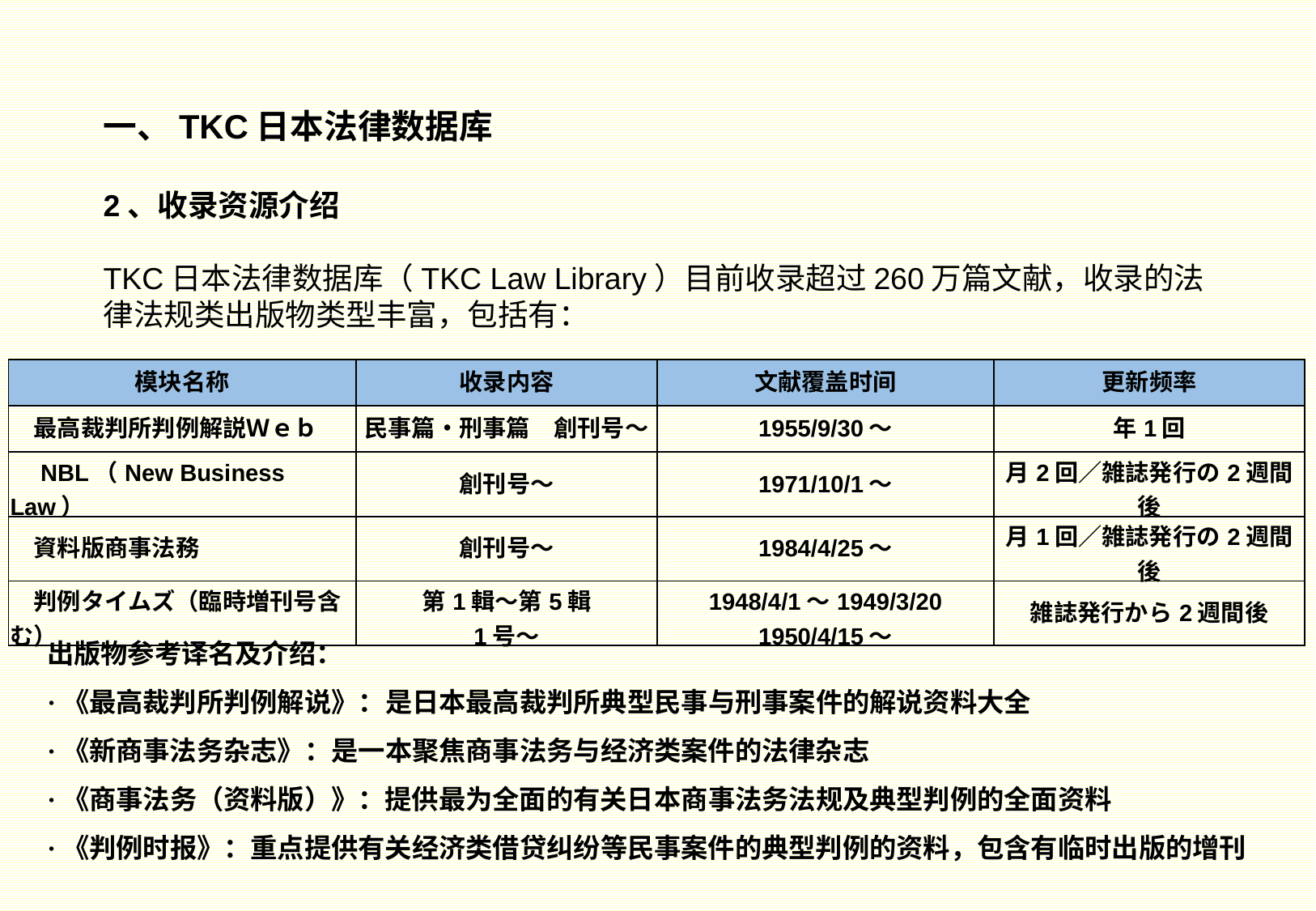

一、TKC日本法律数据库

2、收录资源介绍

TKC日本法律数据库（TKC Law Library）目前收录超过260万篇文献，收录的法律法规类出版物类型丰富，包括有：

| 模块名称 | 收录内容 | 文献覆盖时间 | 更新频率 |
| --- | --- | --- | --- |
| 最高裁判所判例解説Ｗｅｂ | 民事篇・刑事篇　創刊号～ | 1955/9/30～ | 年1回 |
| NBL（New Business Law） | 創刊号～ | 1971/10/1～ | 月2回／雑誌発行の2週間後 |
| 資料版商事法務 | 創刊号～ | 1984/4/25～ | 月1回／雑誌発行の2週間後 |
| 判例タイムズ（臨時増刊号含む） | 第1輯～第5輯 1号～ | 1948/4/1～1949/3/20 1950/4/15～ | 雑誌発行から2週間後 |
出版物参考译名及介绍：
·《最高裁判所判例解说》：是日本最高裁判所典型民事与刑事案件的解说资料大全
·《新商事法务杂志》：是一本聚焦商事法务与经济类案件的法律杂志
·《商事法务（资料版）》：提供最为全面的有关日本商事法务法规及典型判例的全面资料
·《判例时报》：重点提供有关经济类借贷纠纷等民事案件的典型判例的资料，包含有临时出版的增刊